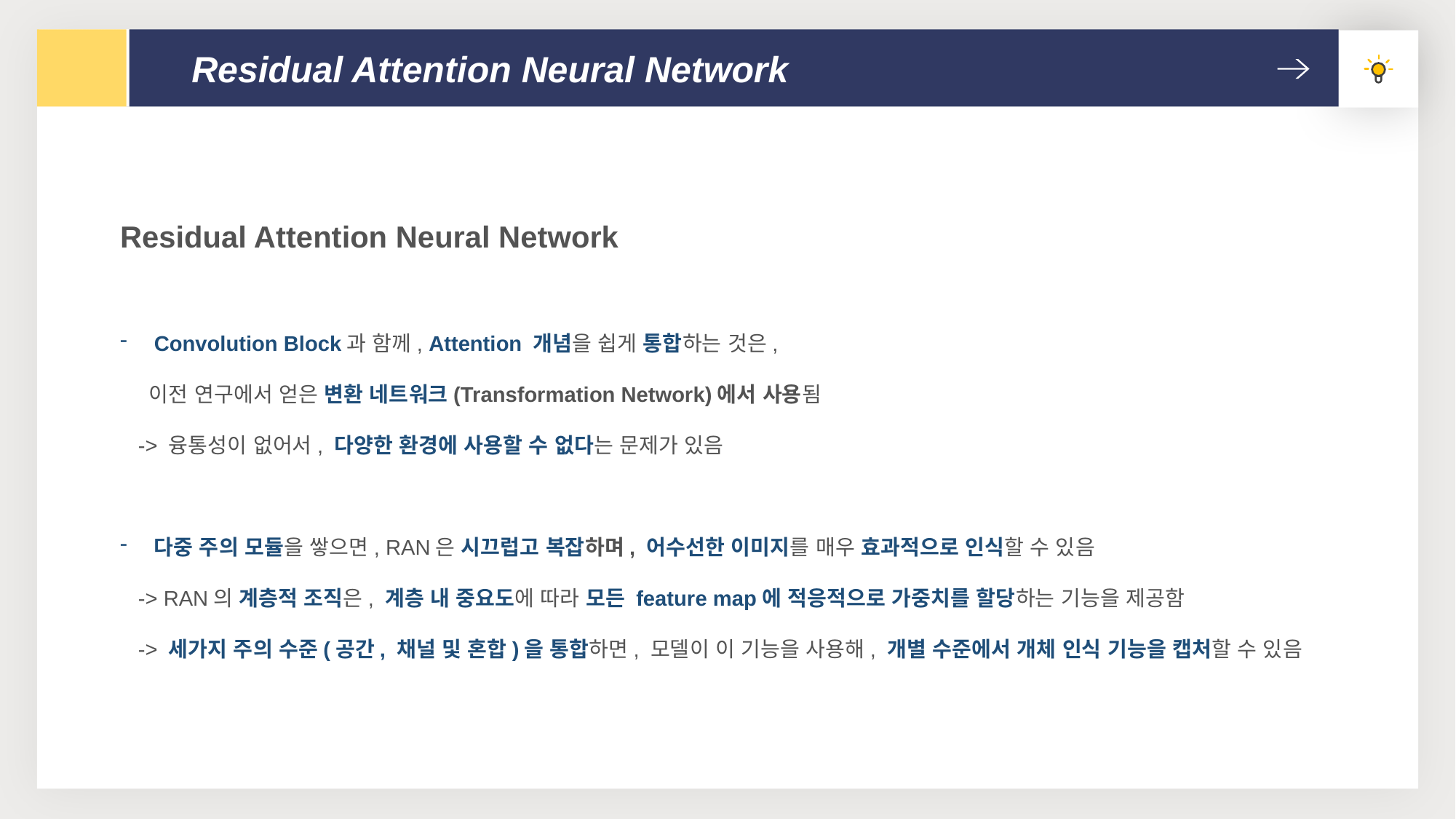

Residual Attention Neural Network

Residual Attention Neural Network

Convolution Block과 함께, Attention 개념을 쉽게 통합하는 것은,
    이전 연구에서 얻은 변환 네트워크(Transformation Network)에서 사용됨
   -> 융통성이 없어서, 다양한 환경에 사용할 수 없다는 문제가 있음

다중 주의 모듈을 쌓으면, RAN은 시끄럽고 복잡하며, 어수선한 이미지를 매우 효과적으로 인식할 수 있음
   -> RAN의 계층적 조직은, 계층 내 중요도에 따라 모든 feature map에 적응적으로 가중치를 할당하는 기능을 제공함
   -> 세가지 주의 수준(공간, 채널 및 혼합)을 통합하면, 모델이 이 기능을 사용해, 개별 수준에서 개체 인식 기능을 캡처할 수 있음